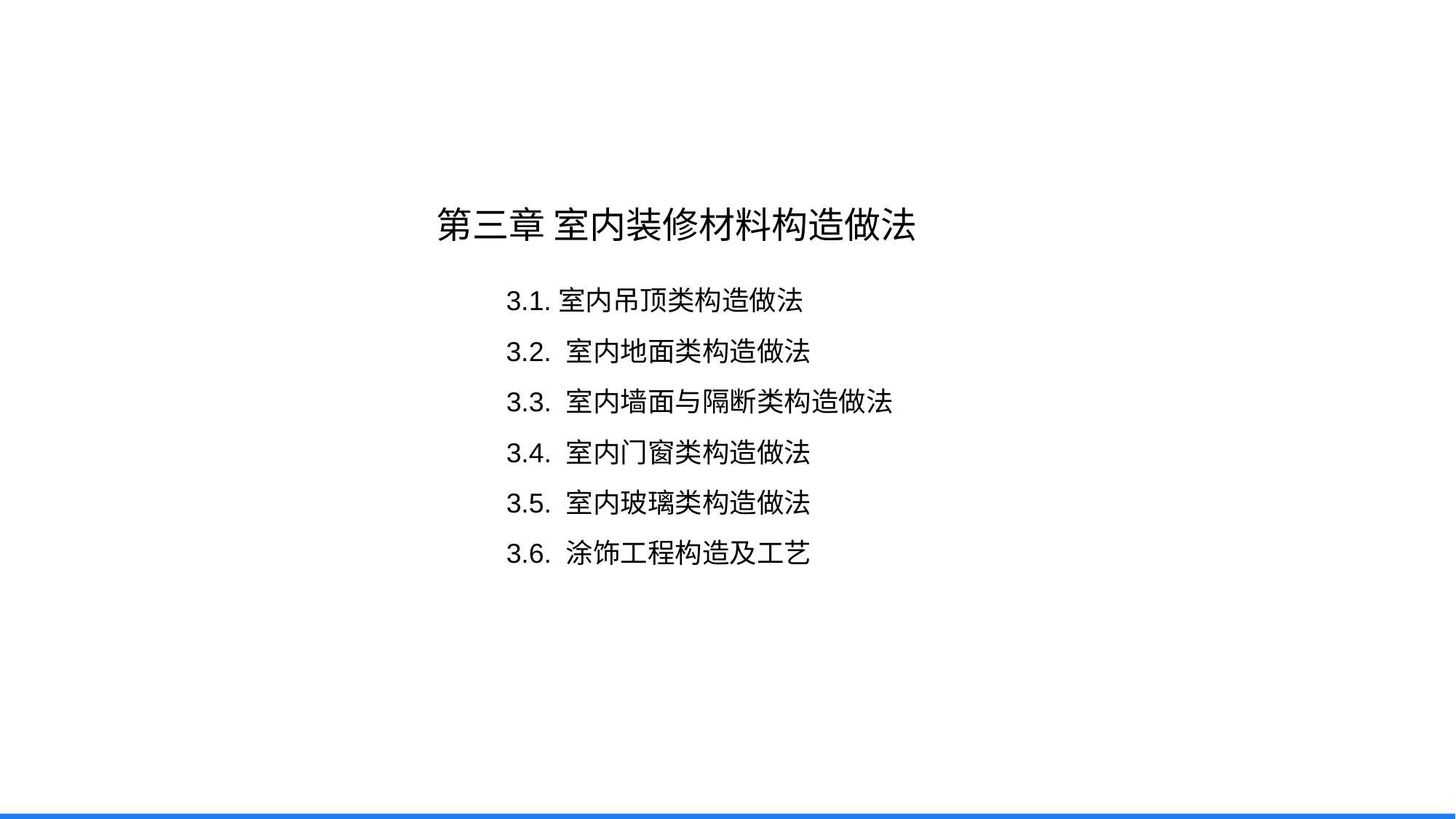

第三章 室内装修材料构造做法
3.1.室内吊顶类构造做法
3.2. 室内地面类构造做法
3.3. 室内墙面与隔断类构造做法
3.4. 室内门窗类构造做法
3.5. 室内玻璃类构造做法
3.6. 涂饰工程构造及工艺